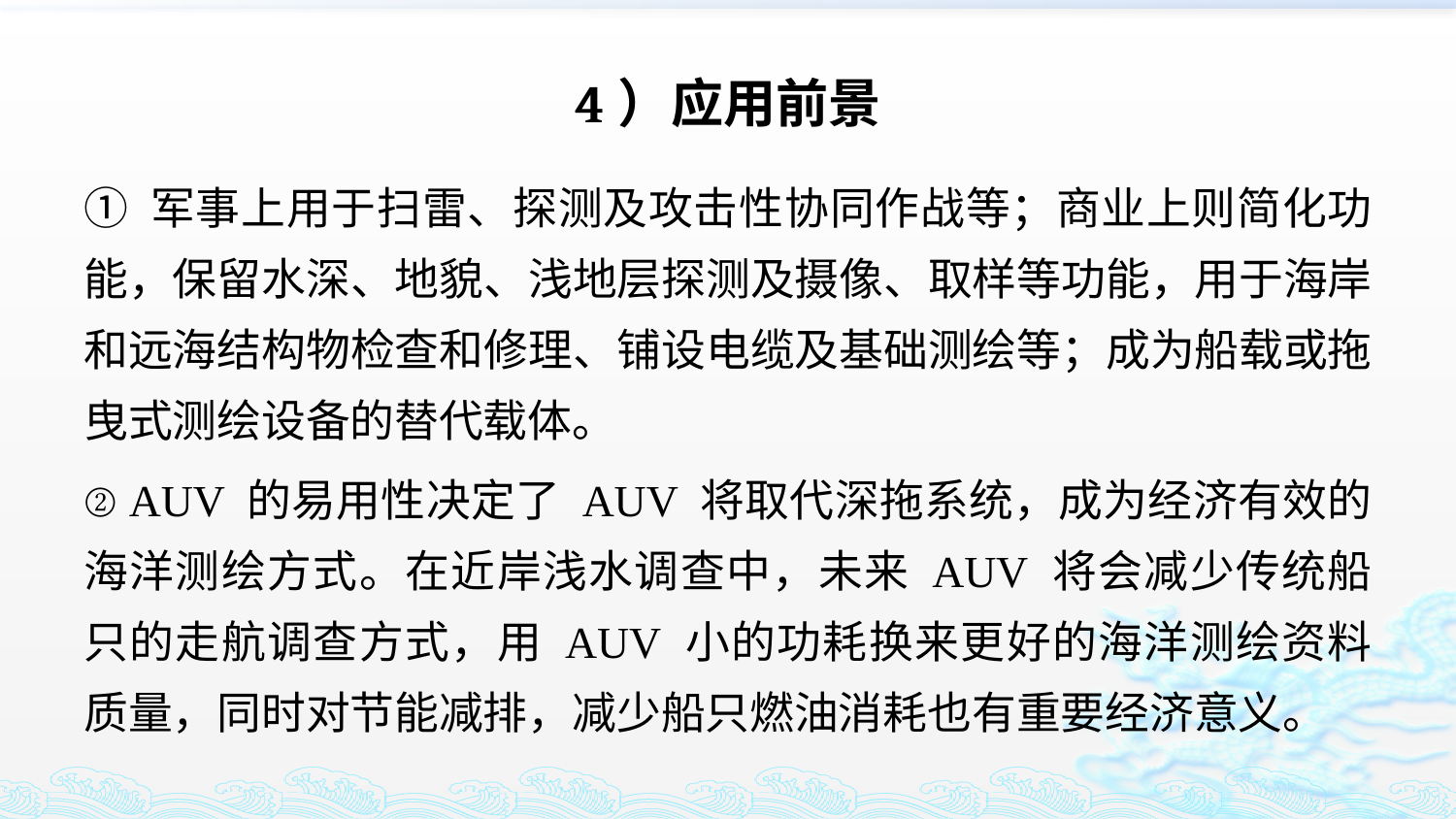

# 4）应用前景
① 军事上用于扫雷、探测及攻击性协同作战等；商业上则简化功能，保留水深、地貌、浅地层探测及摄像、取样等功能，用于海岸和远海结构物检查和修理、铺设电缆及基础测绘等；成为船载或拖曳式测绘设备的替代载体。
② AUV 的易用性决定了 AUV 将取代深拖系统，成为经济有效的海洋测绘方式。在近岸浅水调查中，未来 AUV 将会减少传统船只的走航调查方式，用 AUV 小的功耗换来更好的海洋测绘资料质量，同时对节能减排，减少船只燃油消耗也有重要经济意义。